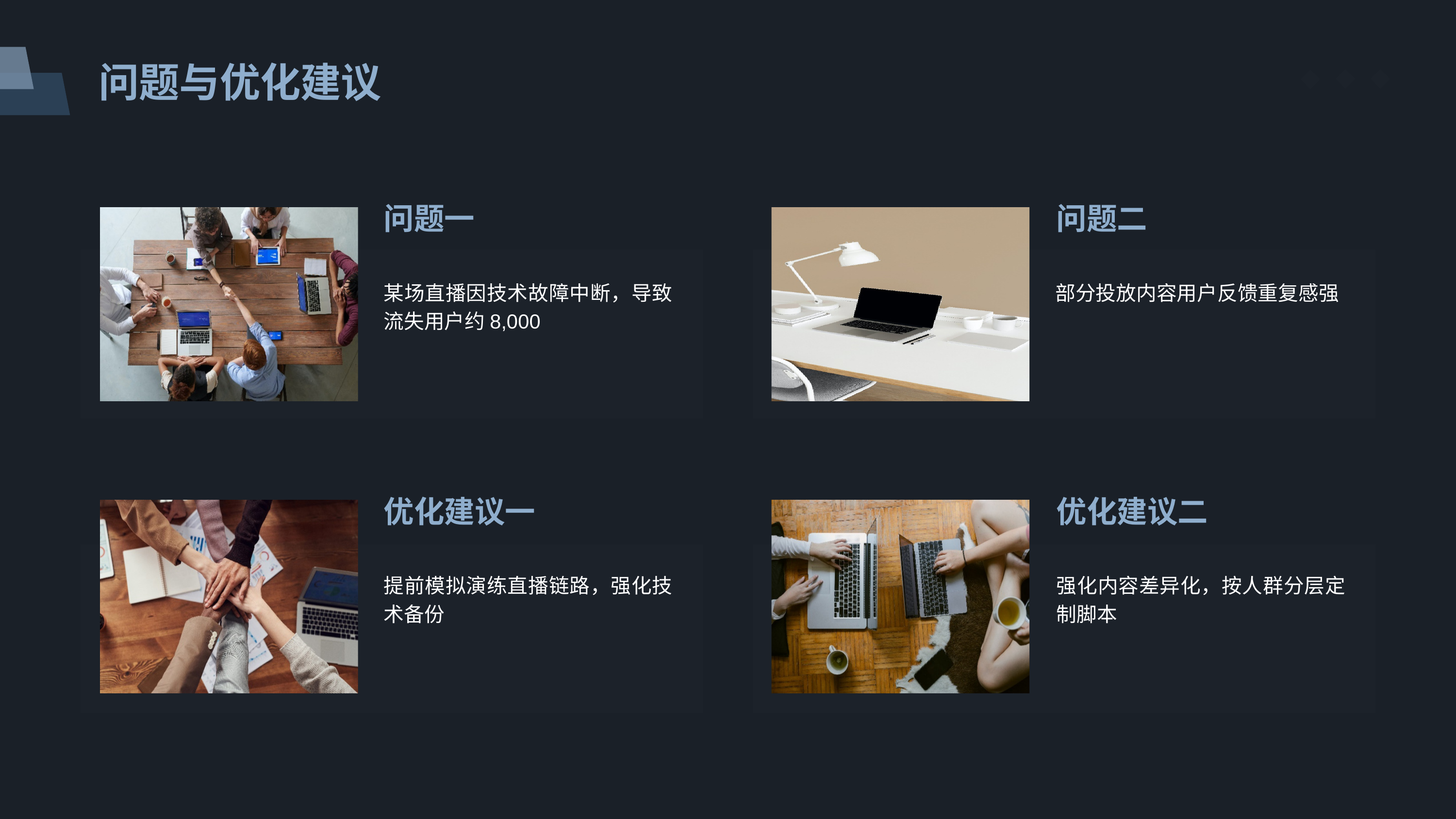

问题与优化建议

问题一
问题二

某场直播因技术故障中断，导致流失用户约8,000
部分投放内容用户反馈重复感强
优化建议一
优化建议二

提前模拟演练直播链路，强化技术备份
强化内容差异化，按人群分层定制脚本